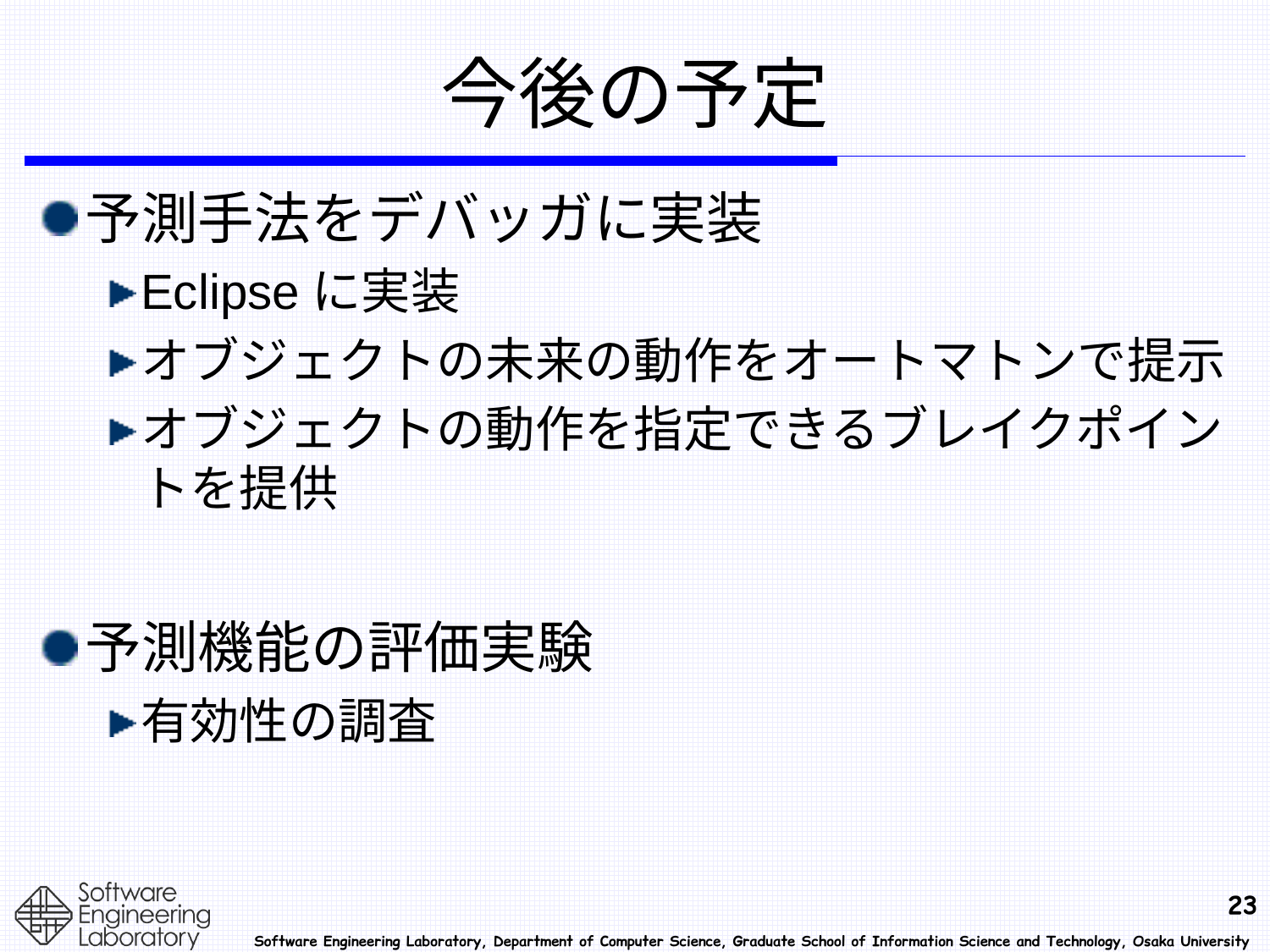

# 今後の予定
予測手法をデバッガに実装
Eclipseに実装
オブジェクトの未来の動作をオートマトンで提示
オブジェクトの動作を指定できるブレイクポイントを提供

予測機能の評価実験
有効性の調査